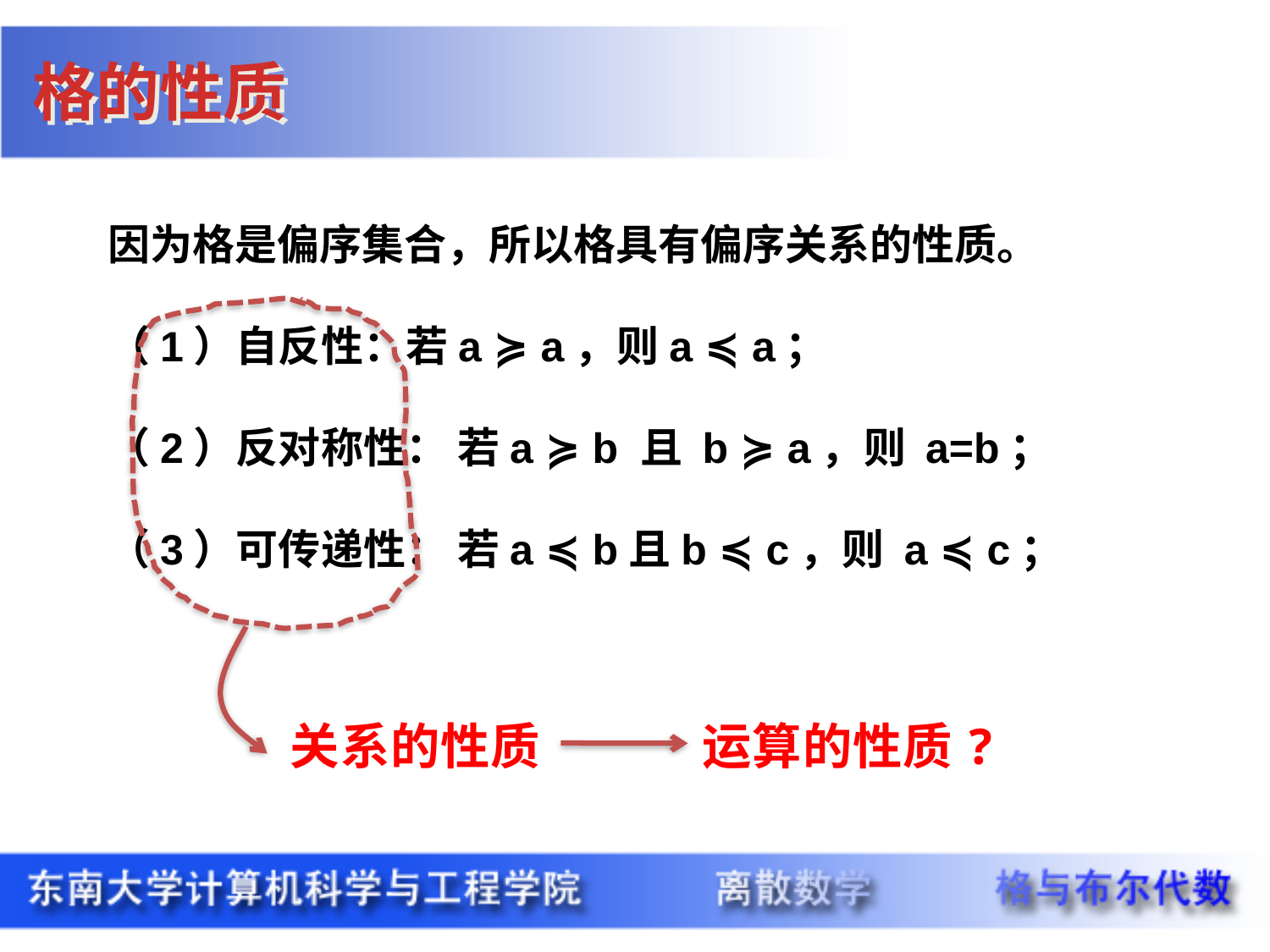

格的性质
因为格是偏序集合，所以格具有偏序关系的性质。

（1）自反性：若a ≽ a，则a ≼ a；

（2）反对称性： 若a ≽ b 且 b ≽ a，则 a=b；

（3）可传递性： 若a ≼ b且b ≼ c，则 a ≼ c；

关系的性质
运算的性质?